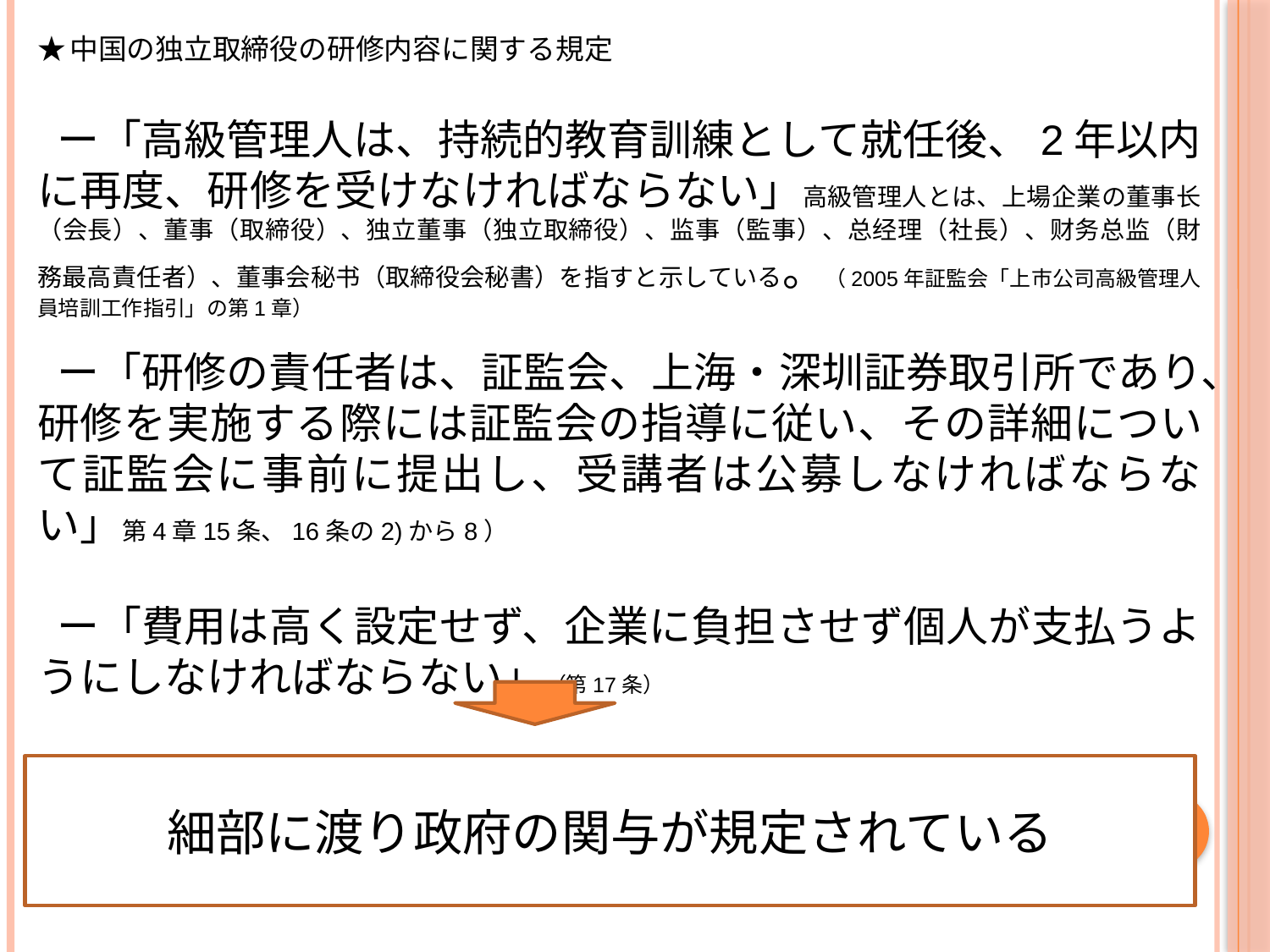

# ★中国の独立取締役の研修内容に関する規定

ー「高級管理人は、持続的教育訓練として就任後、2年以内に再度、研修を受けなければならない」高級管理人とは、上場企業の董事长（会長）、董事（取締役）、独立董事（独立取締役）、监事（監事）、总经理（社長）、财务总监（財務最高責任者）、董事会秘书（取締役会秘書）を指すと示している。（2005年証監会「上市公司高級管理人員培訓工作指引」の第1章）

ー「研修の責任者は、証監会、上海・深圳証券取引所であり、研修を実施する際には証監会の指導に従い、その詳細について証監会に事前に提出し、受講者は公募しなければならない」第4章15条、16条の2)から8）

ー「費用は高く設定せず、企業に負担させず個人が支払うようにしなければならない」（第17条）

細部に渡り政府の関与が規定されている
40